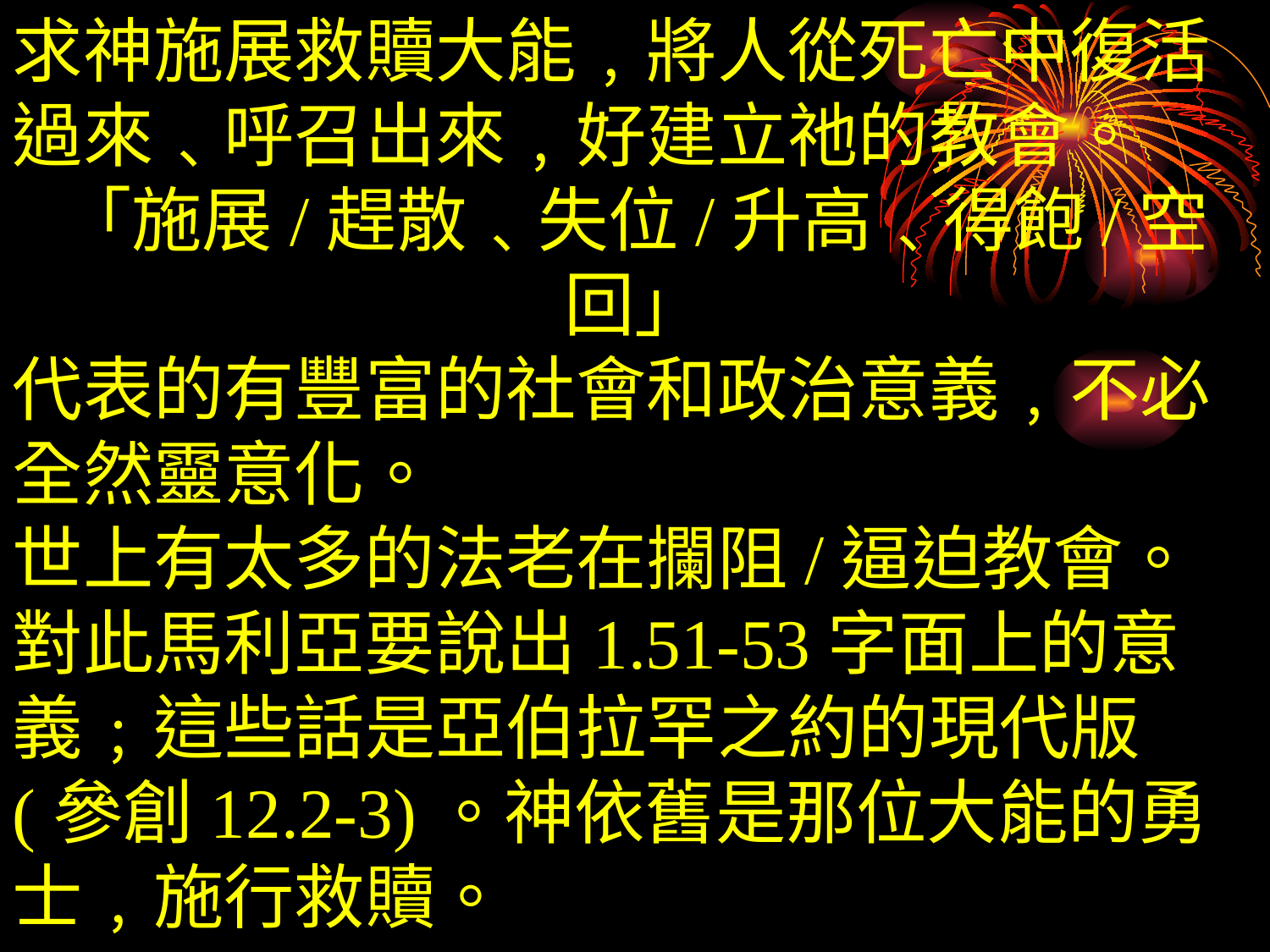

求神施展救贖大能﹐將人從死亡中復活過來﹑呼召出來﹐好建立祂的教會。
「施展/趕散﹑失位/升高﹑得飽/空回」
代表的有豐富的社會和政治意義﹐不必全然靈意化。
世上有太多的法老在攔阻/逼迫教會。
對此馬利亞要說出1.51-53字面上的意義﹔這些話是亞伯拉罕之約的現代版(參創12.2-3)。神依舊是那位大能的勇士﹐施行救贖。